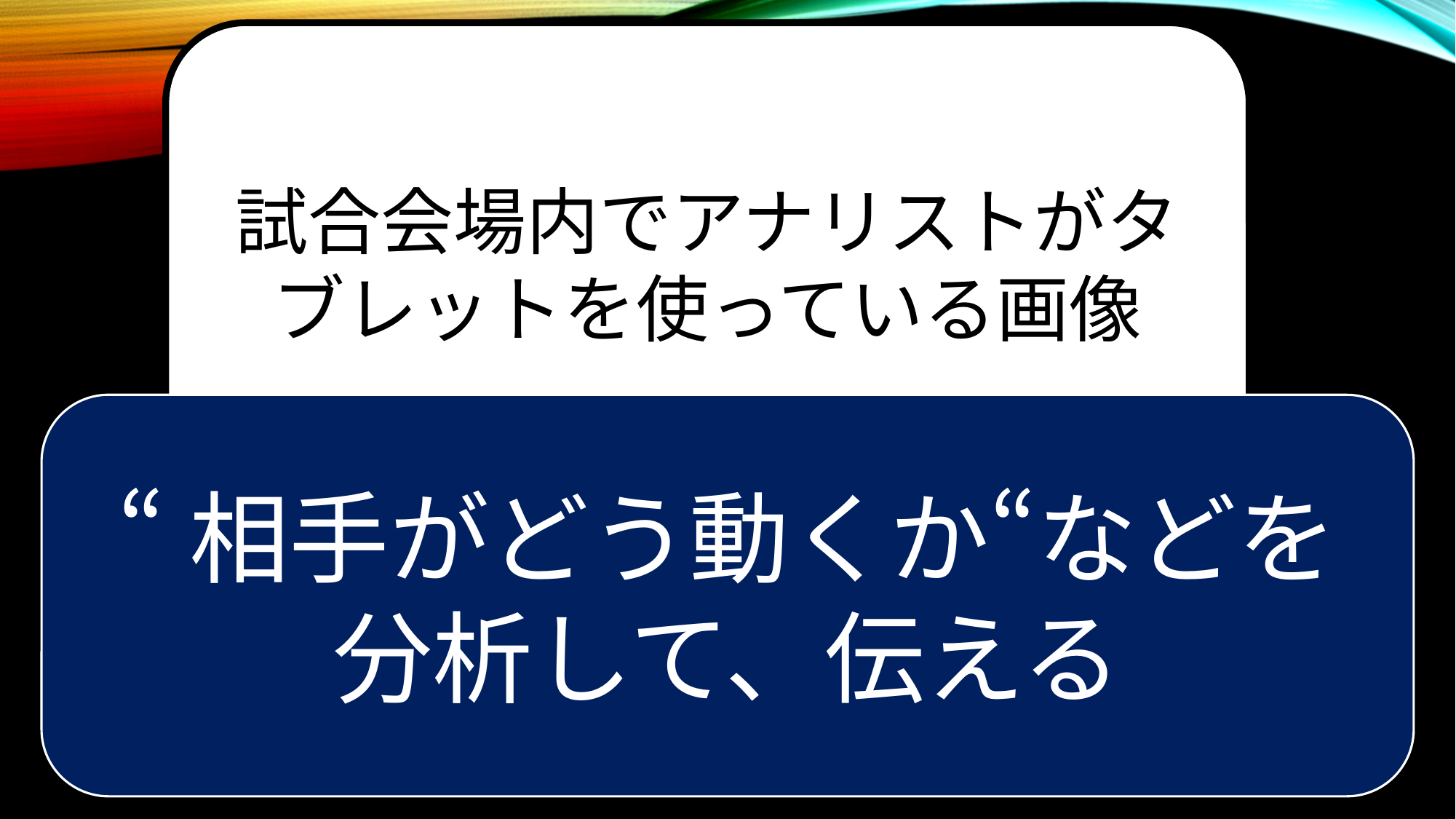

試合会場内でアナリストがタブレットを使っている画像
#
“相手がどう動くか“などを
分析して、伝える